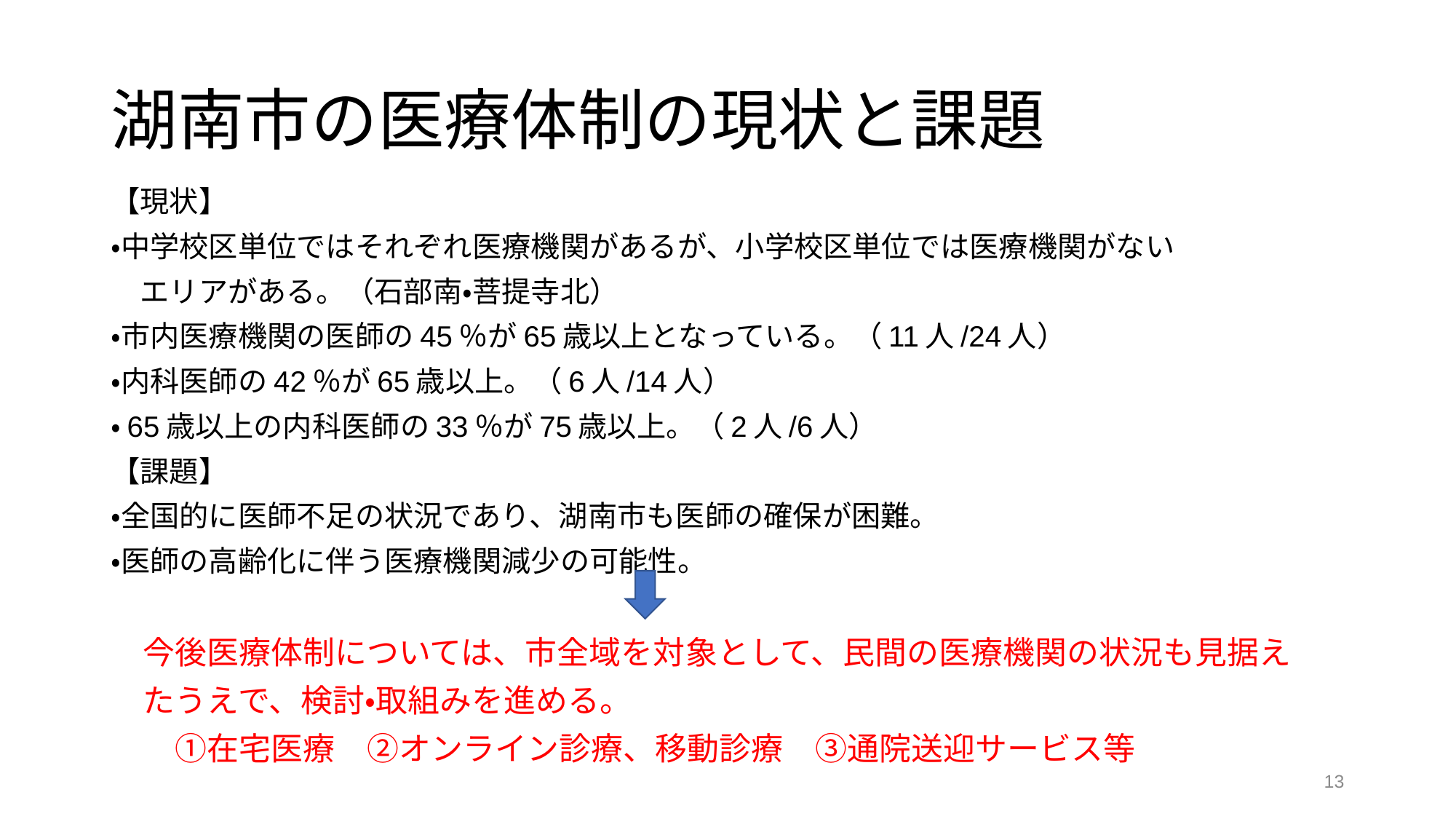

# 湖南市の医療体制の現状と課題
【現状】
・中学校区単位ではそれぞれ医療機関があるが、小学校区単位では医療機関がない
　エリアがある。（石部南・菩提寺北）
・市内医療機関の医師の45％が65歳以上となっている。（11人/24人）
・内科医師の42％が65歳以上。（6人/14人）
・65歳以上の内科医師の33％が75歳以上。（2人/6人）
【課題】
・全国的に医師不足の状況であり、湖南市も医師の確保が困難。
・医師の高齢化に伴う医療機関減少の可能性。

　今後医療体制については、市全域を対象として、民間の医療機関の状況も見据え
　たうえで、検討・取組みを進める。
　　①在宅医療　②オンライン診療、移動診療　③通院送迎サービス等

13